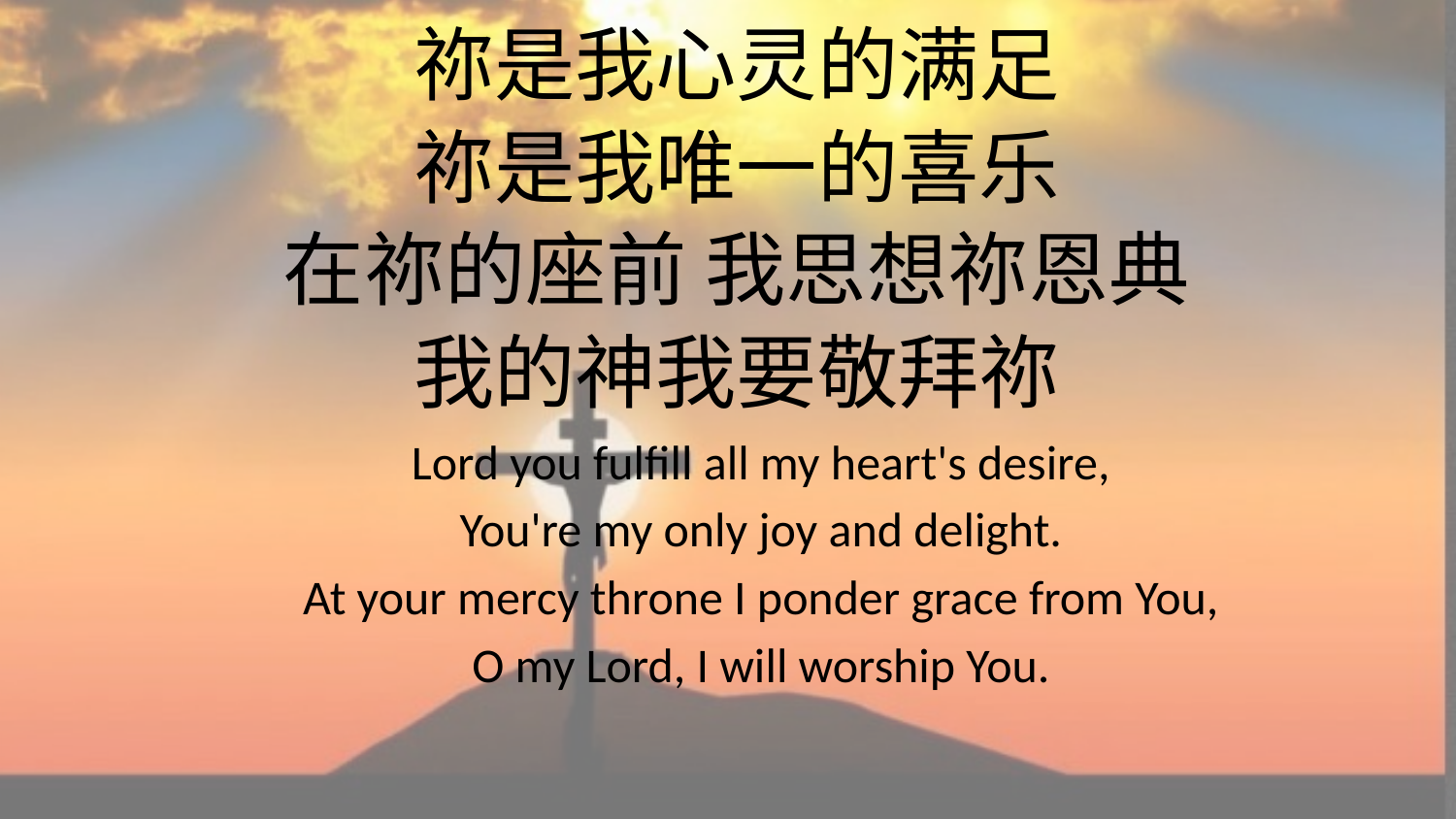

祢是我心灵的满足
祢是我唯一的喜乐
在祢的座前 我思想祢恩典
我的神我要敬拜祢
Lord you fulfill all my heart's desire,
You're my only joy and delight.
At your mercy throne I ponder grace from You,
O my Lord, I will worship You.